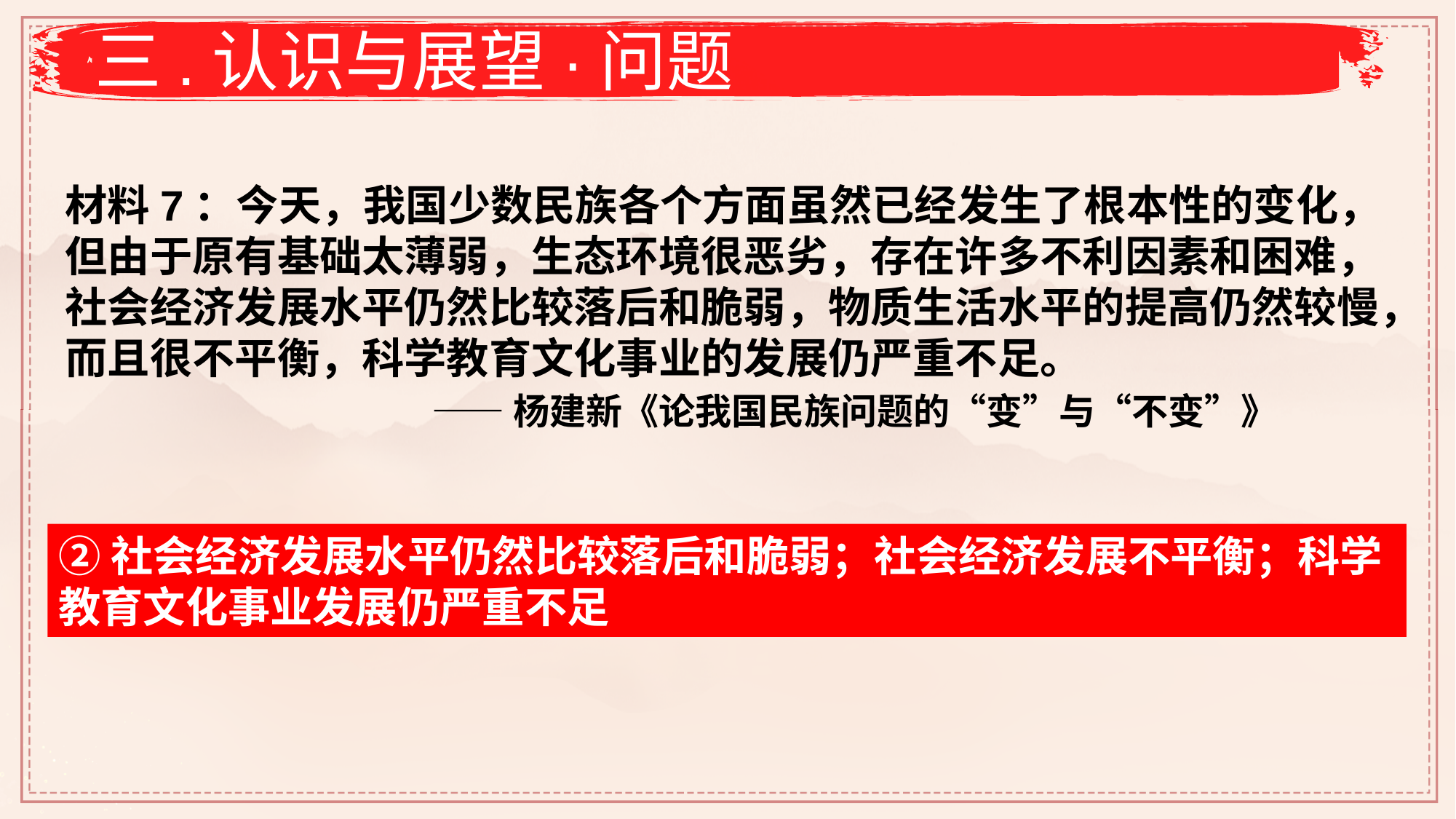

三.认识与展望·问题

材料7：今天，我国少数民族各个方面虽然已经发生了根本性的变化，但由于原有基础太薄弱，生态环境很恶劣，存在许多不利因素和困难，社会经济发展水平仍然比较落后和脆弱，物质生活水平的提高仍然较慢，而且很不平衡，科学教育文化事业的发展仍严重不足。
                                      ——杨建新《论我国民族问题的“变”与“不变”》
②社会经济发展水平仍然比较落后和脆弱；社会经济发展不平衡；科学教育文化事业发展仍严重不足